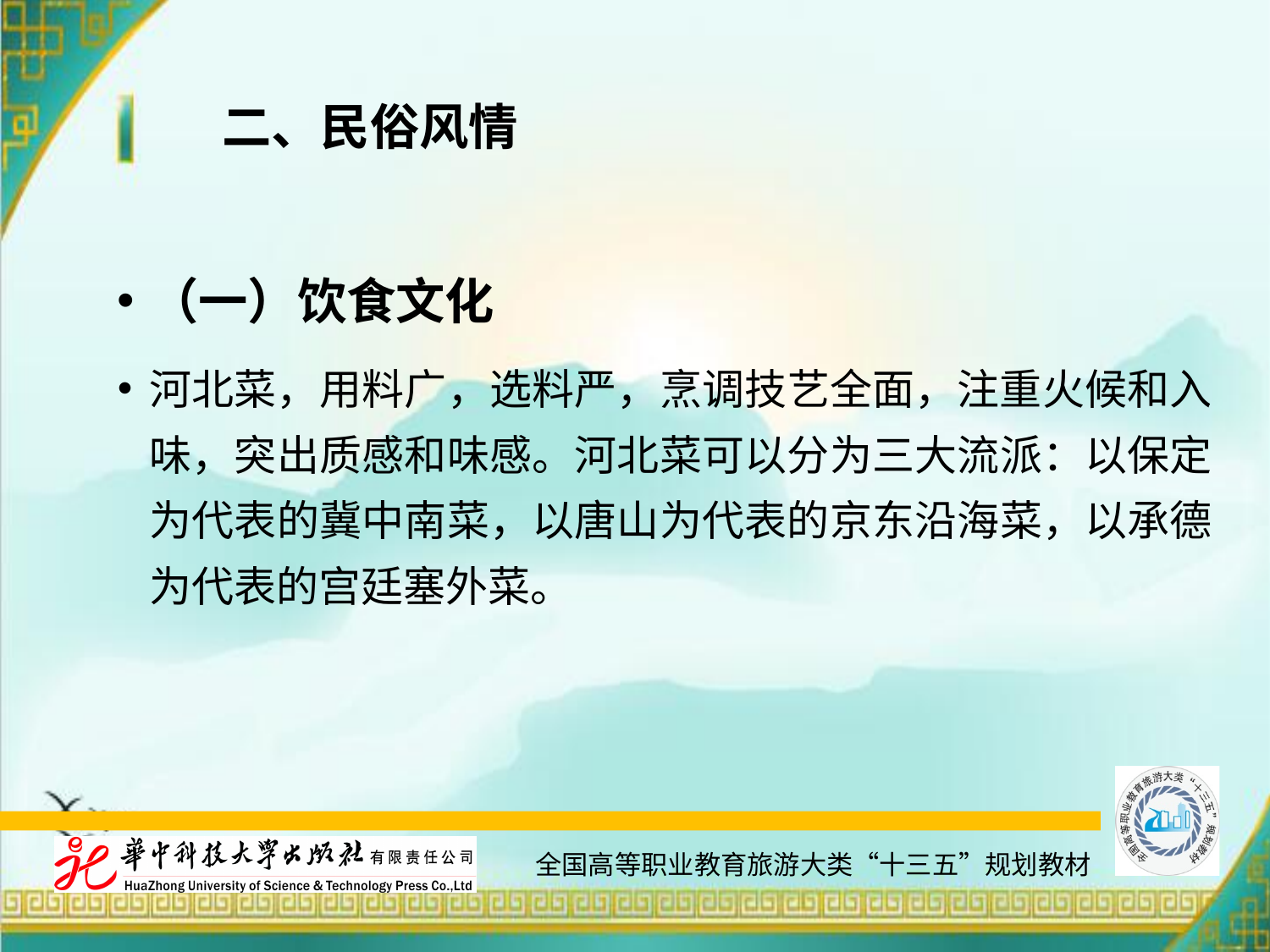

# 二、民俗风情
（一）饮食文化
河北菜，用料广，选料严，烹调技艺全面，注重火候和入味，突出质感和味感。河北菜可以分为三大流派：以保定为代表的冀中南菜，以唐山为代表的京东沿海菜，以承德为代表的宫廷塞外菜。